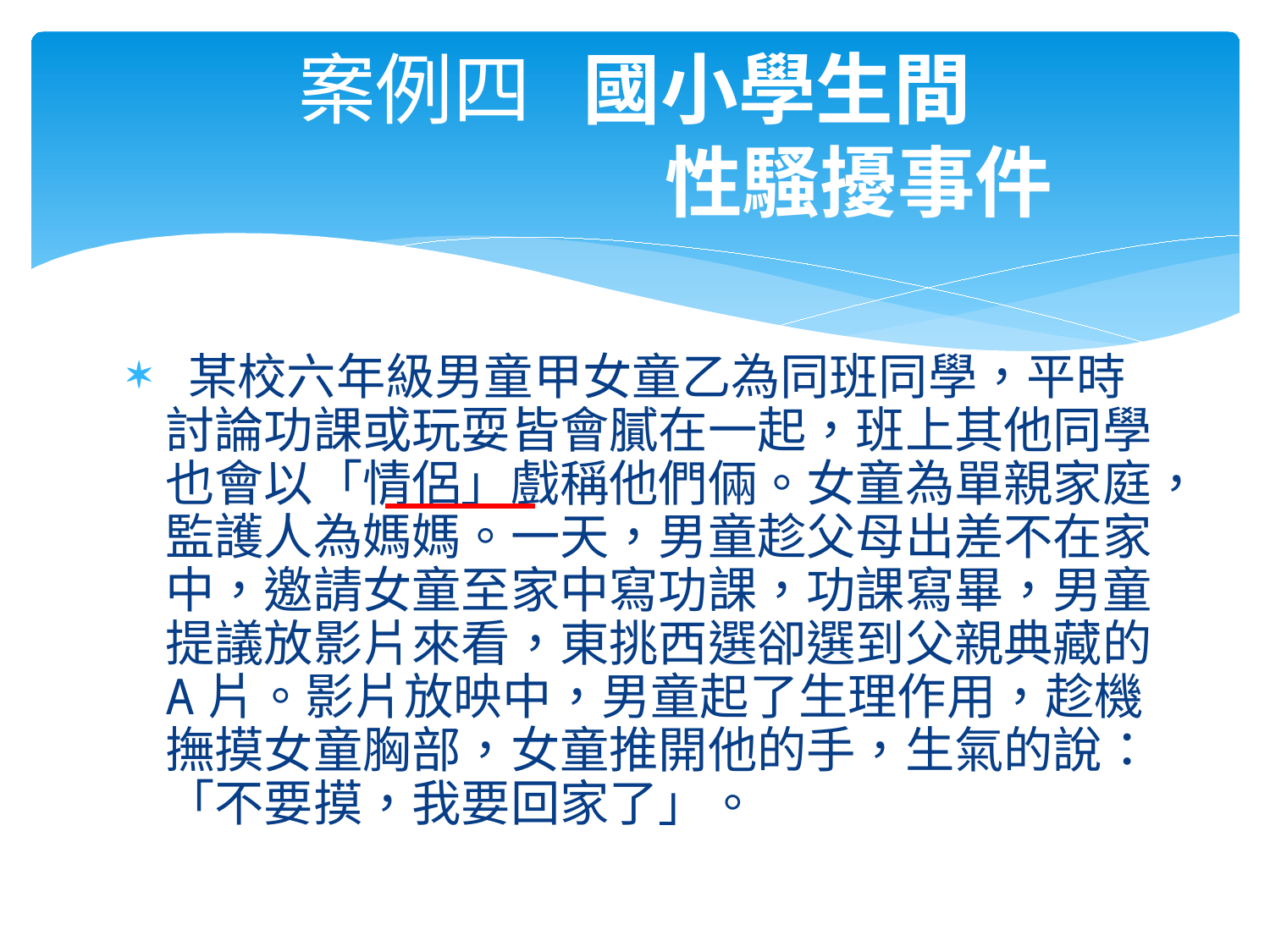

# 案例四   國小學生間 　　　　　　性騷擾事件
 某校六年級男童甲女童乙為同班同學，平時討論功課或玩耍皆會膩在一起，班上其他同學也會以「情侶」戲稱他們倆。女童為單親家庭，監護人為媽媽。一天，男童趁父母出差不在家中，邀請女童至家中寫功課，功課寫畢，男童提議放影片來看，東挑西選卻選到父親典藏的A片。影片放映中，男童起了生理作用，趁機撫摸女童胸部，女童推開他的手，生氣的說：「不要摸，我要回家了」。